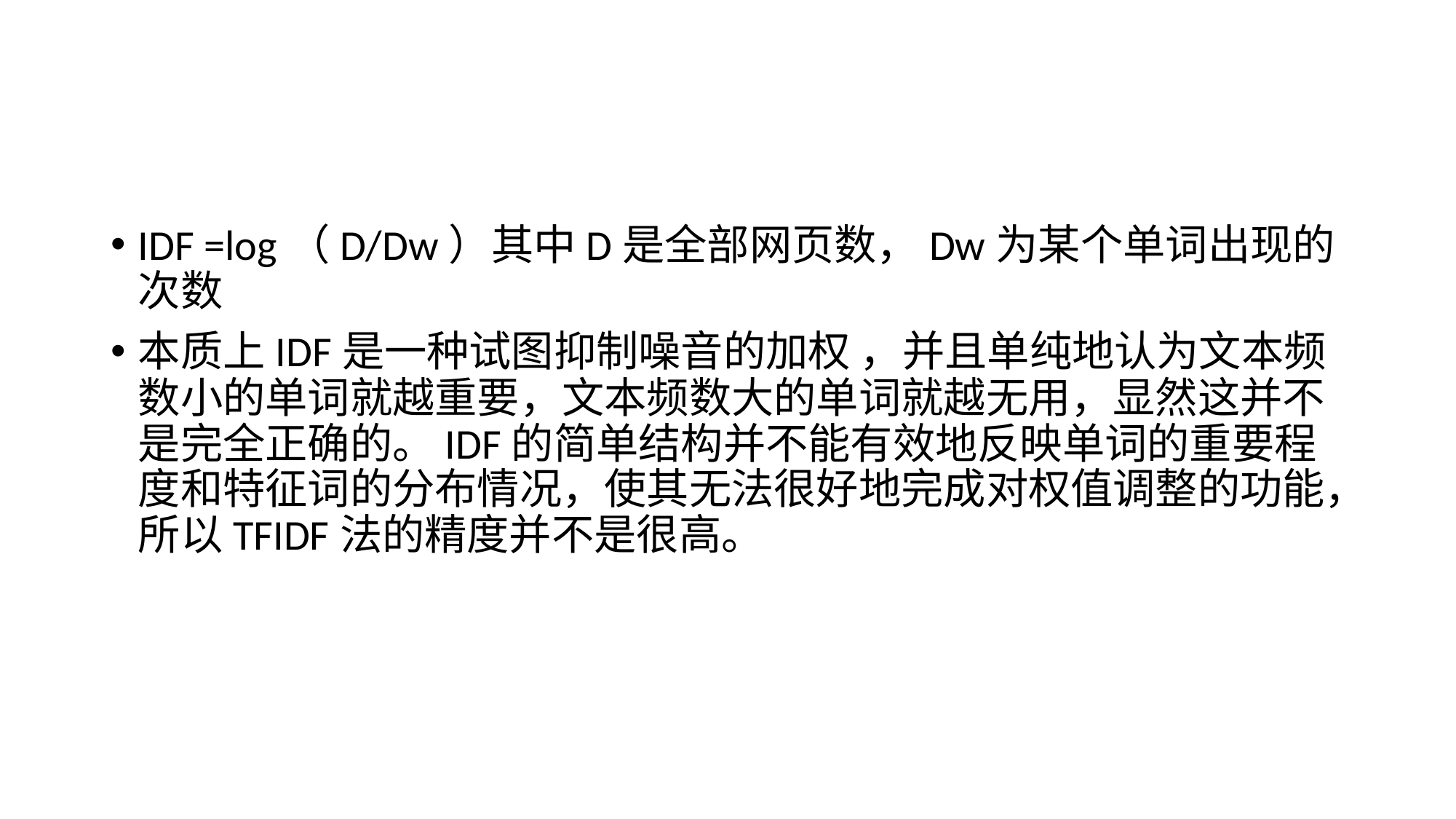

#
IDF =log（D/Dw）其中D是全部网页数，Dw为某个单词出现的次数
本质上IDF是一种试图抑制噪音的加权 ，并且单纯地认为文本频数小的单词就越重要，文本频数大的单词就越无用，显然这并不是完全正确的。IDF的简单结构并不能有效地反映单词的重要程度和特征词的分布情况，使其无法很好地完成对权值调整的功能，所以TFIDF法的精度并不是很高。